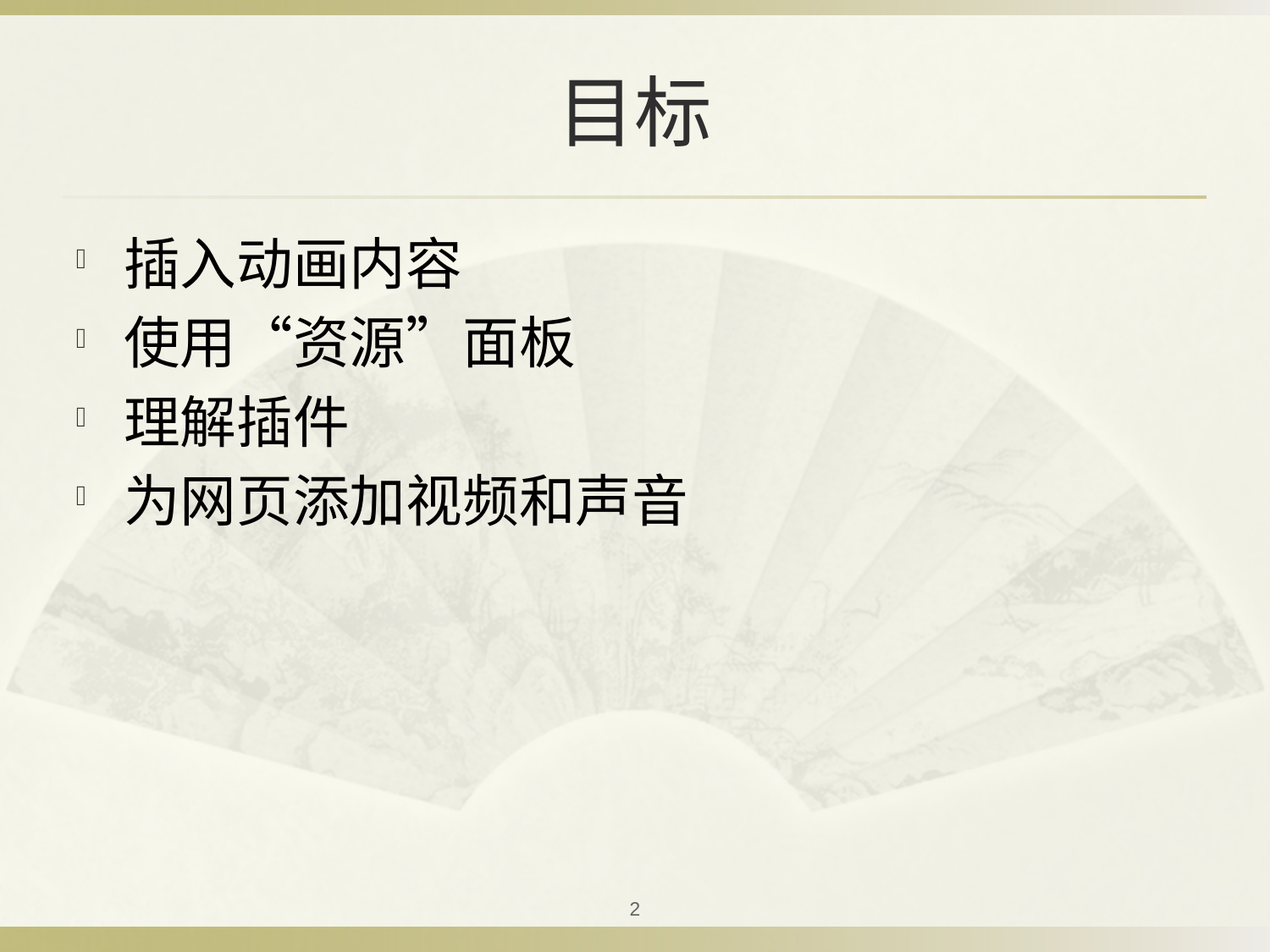

# 目标
插入动画内容
使用“资源”面板
理解插件
为网页添加视频和声音
2